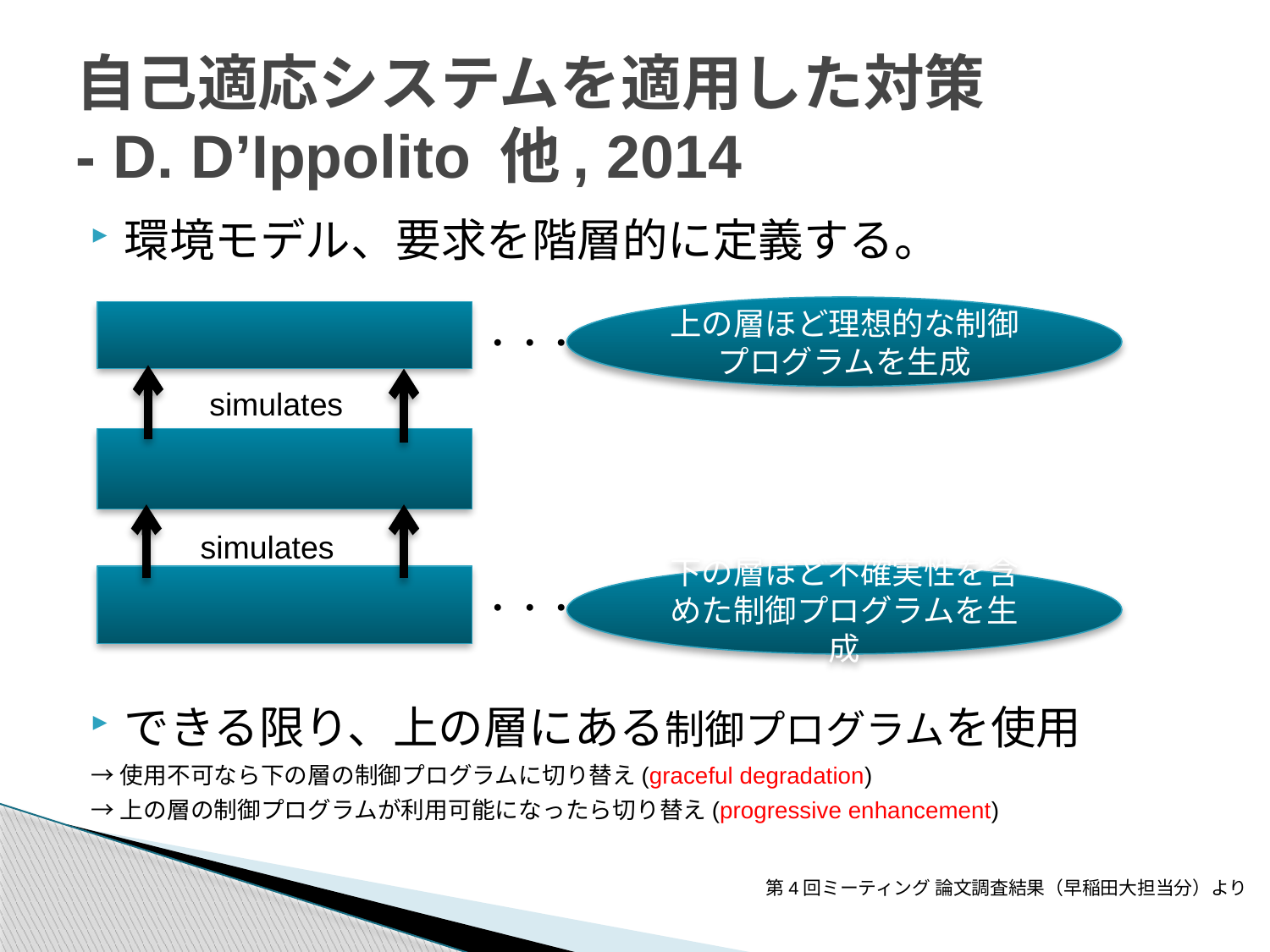

# 自己適応システムを適用した対策 - D. D’Ippolito 他, 2014
環境モデル、要求を階層的に定義する。

できる限り、上の層にある制御プログラムを使用
→使用不可なら下の層の制御プログラムに切り替え(graceful degradation)
→上の層の制御プログラムが利用可能になったら切り替え(progressive enhancement)
上の層ほど理想的な制御プログラムを生成

・・・
simulates

simulates

下の層ほど不確実性を含めた制御プログラムを生成

・・・

第4回ミーティング 論文調査結果（早稲田大担当分）より